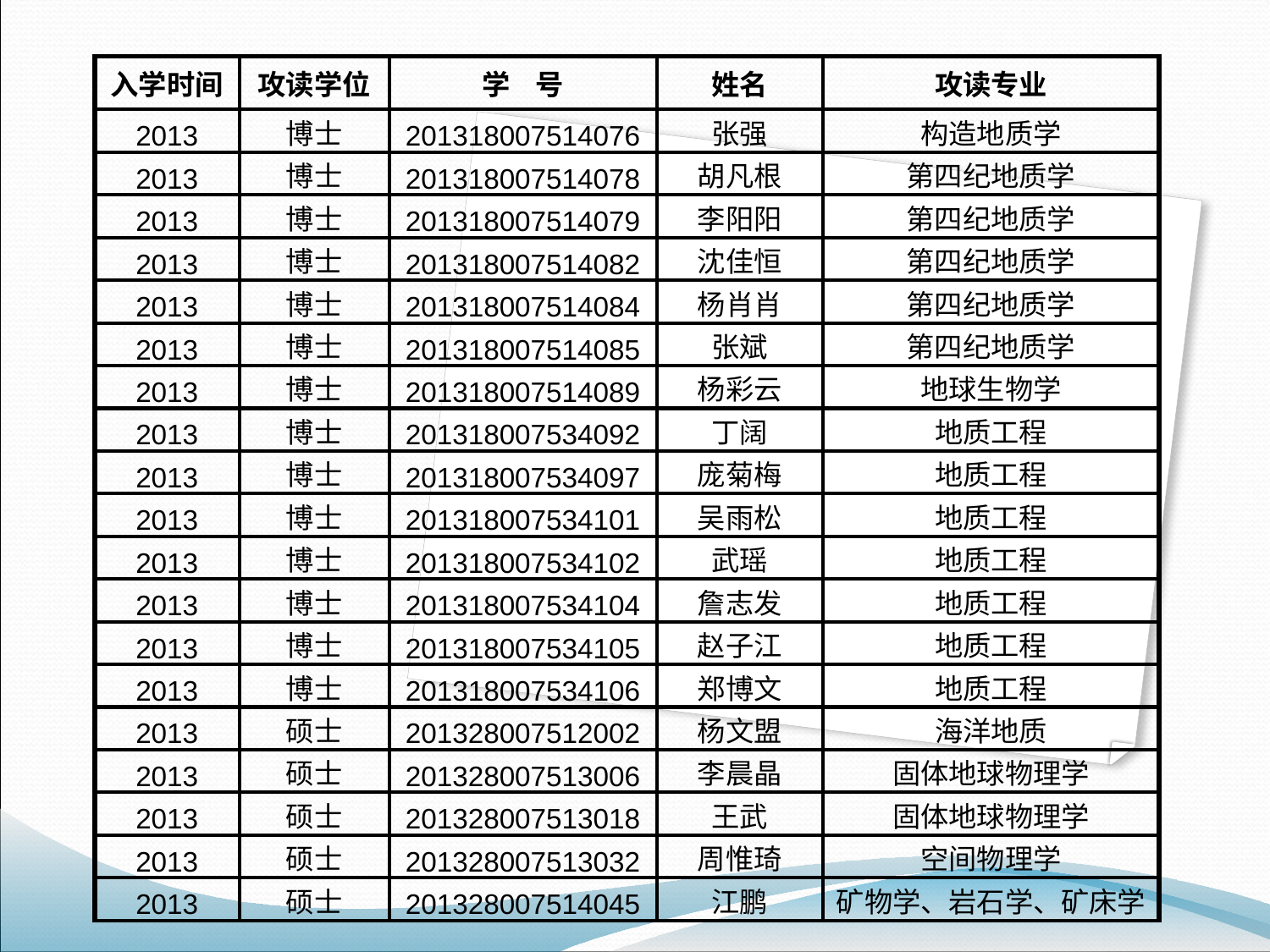

| 入学时间 | 攻读学位 | 学 号 | 姓名 | 攻读专业 |
| --- | --- | --- | --- | --- |
| 2013 | 博士 | 201318007514076 | 张强 | 构造地质学 |
| 2013 | 博士 | 201318007514078 | 胡凡根 | 第四纪地质学 |
| 2013 | 博士 | 201318007514079 | 李阳阳 | 第四纪地质学 |
| 2013 | 博士 | 201318007514082 | 沈佳恒 | 第四纪地质学 |
| 2013 | 博士 | 201318007514084 | 杨肖肖 | 第四纪地质学 |
| 2013 | 博士 | 201318007514085 | 张斌 | 第四纪地质学 |
| 2013 | 博士 | 201318007514089 | 杨彩云 | 地球生物学 |
| 2013 | 博士 | 201318007534092 | 丁阔 | 地质工程 |
| 2013 | 博士 | 201318007534097 | 庞菊梅 | 地质工程 |
| 2013 | 博士 | 201318007534101 | 吴雨松 | 地质工程 |
| 2013 | 博士 | 201318007534102 | 武瑶 | 地质工程 |
| 2013 | 博士 | 201318007534104 | 詹志发 | 地质工程 |
| 2013 | 博士 | 201318007534105 | 赵子江 | 地质工程 |
| 2013 | 博士 | 201318007534106 | 郑博文 | 地质工程 |
| 2013 | 硕士 | 201328007512002 | 杨文盟 | 海洋地质 |
| 2013 | 硕士 | 201328007513006 | 李晨晶 | 固体地球物理学 |
| 2013 | 硕士 | 201328007513018 | 王武 | 固体地球物理学 |
| 2013 | 硕士 | 201328007513032 | 周惟琦 | 空间物理学 |
| 2013 | 硕士 | 201328007514045 | 江鹏 | 矿物学、岩石学、矿床学 |